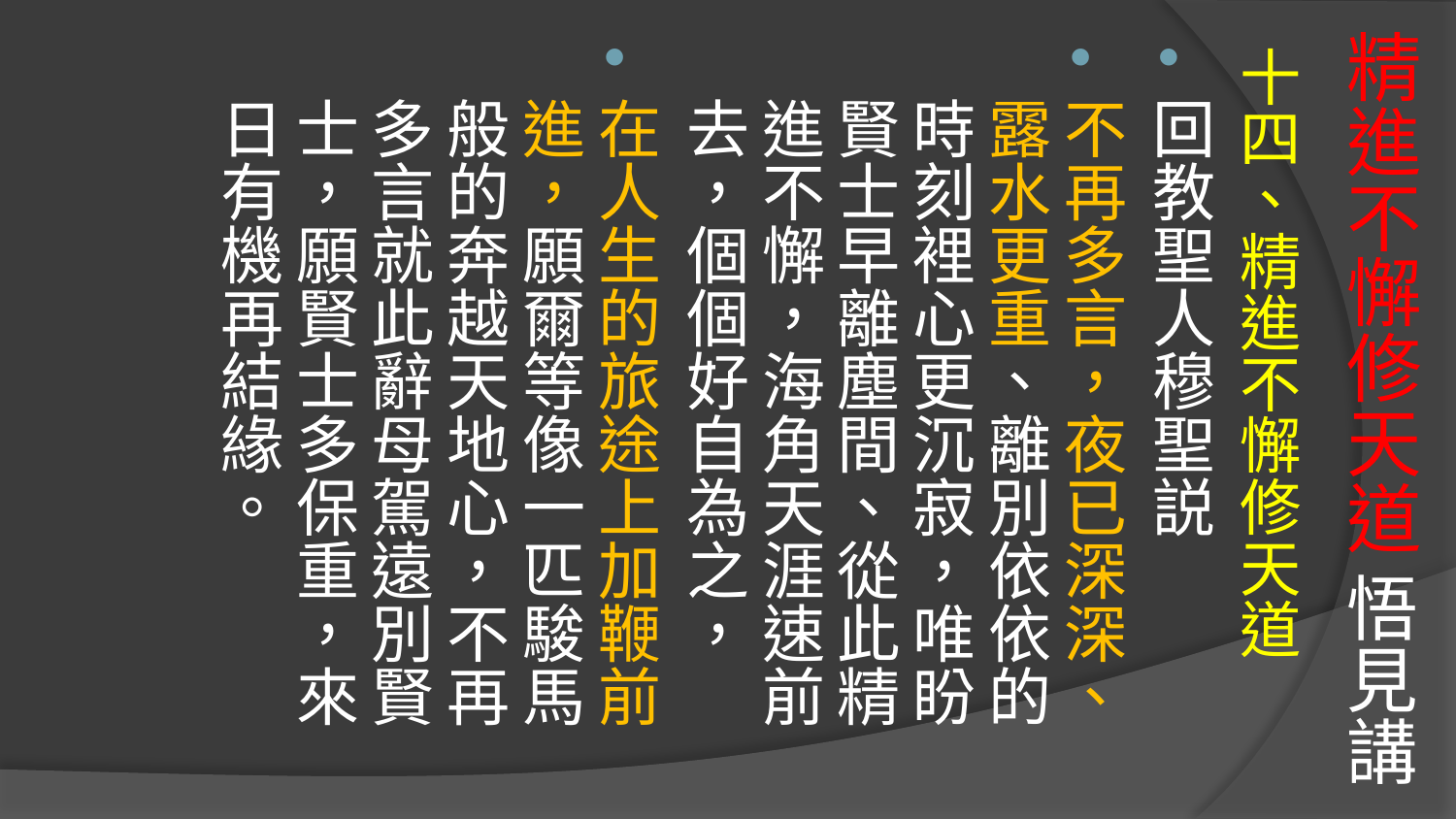

# 精進不懈修天道 悟見講
十四、精進不懈修天道
回教聖人穆聖説
不再多言，夜已深深、露水更重、離別依依的時刻裡心更沉寂，唯盼賢士早離塵間、從此精進不懈，海角天涯速前去，個個好自為之，
在人生的旅途上加鞭前進，願爾等像一匹駿馬般的奔越天地心，不再多言就此辭母駕遠別賢士，願賢士多保重，來日有機再結緣。